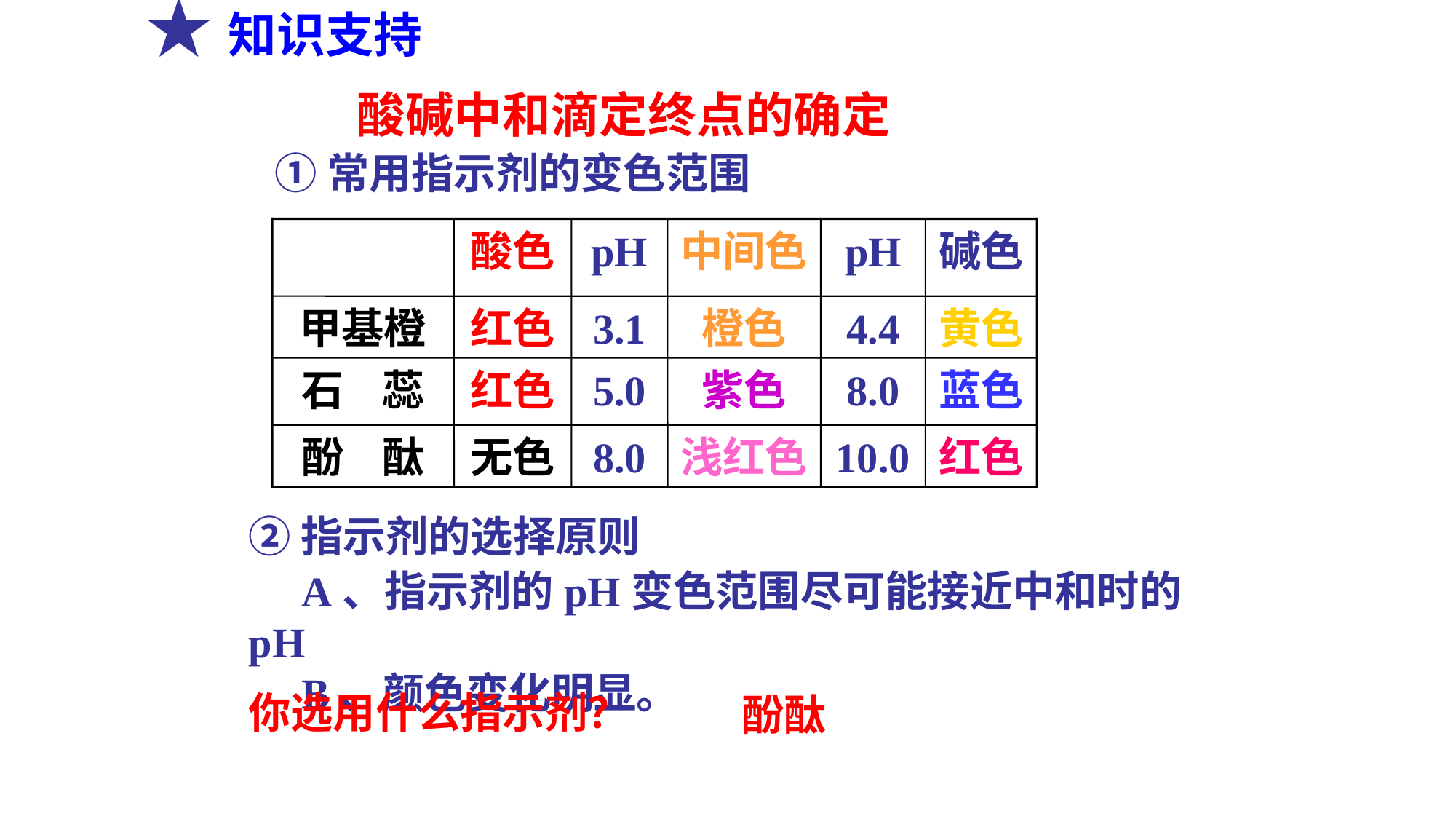

★知识支持
探究二 酸碱中和滴定终点的确定
①常用指示剂的变色范围

酸色

pH

中间色

pH

碱色

甲基橙

红色
3.1
橙色
4.4
黄色
石    蕊

红色
5.0
紫色
8.0
蓝色
酚    酞

无色
8.0
浅红色
10.0
红色

②指示剂的选择原则
     A、指示剂的pH变色范围尽可能接近中和时的pH
     B、颜色变化明显。

酚酞
你选用什么指示剂？